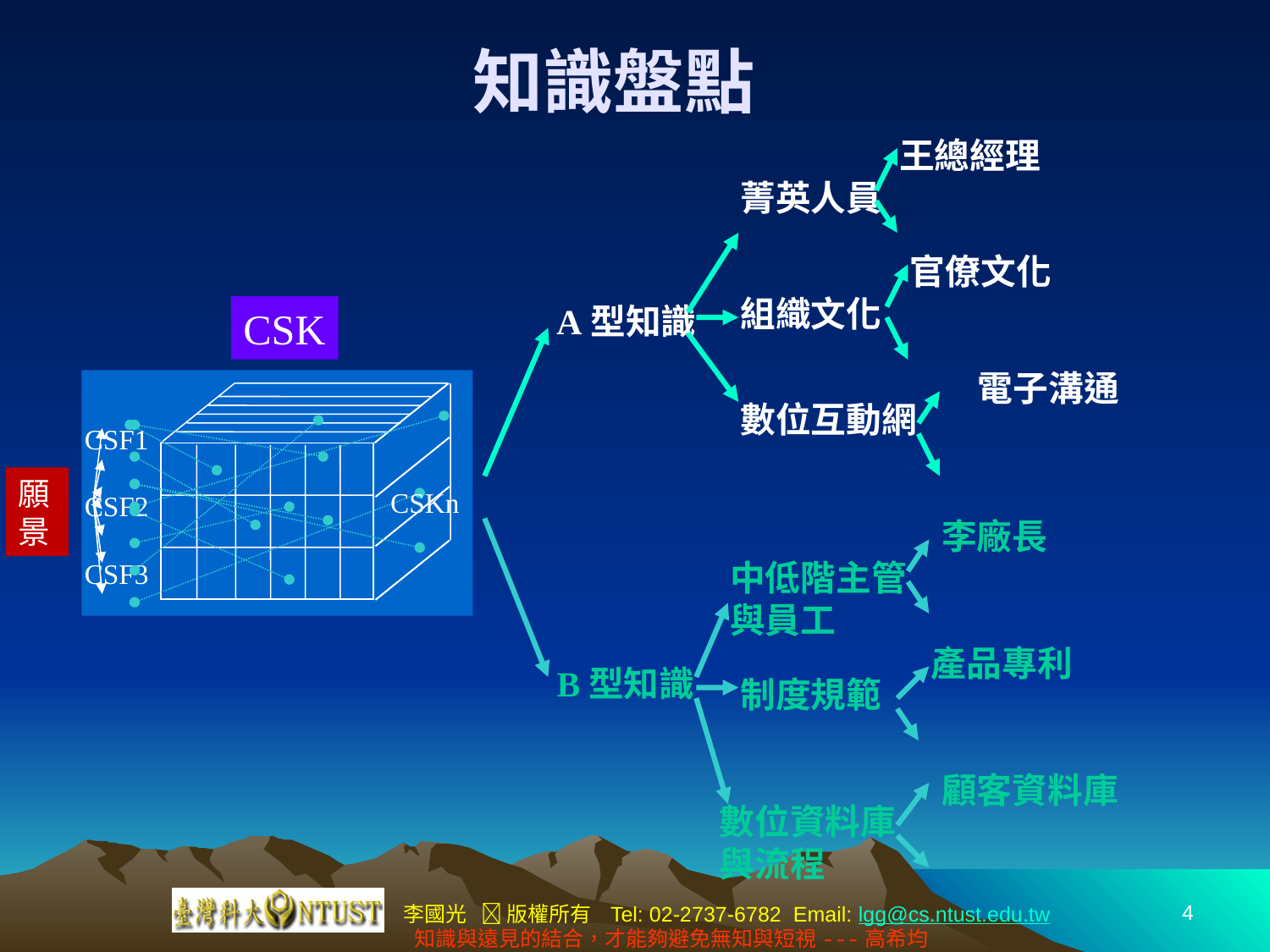

知識盤點
王總經理

菁英人員

官僚文化

組織文化

A型知識

CSK

CSF1

CSF2

CSF3

CSKn

數位互動網
電子溝通

願景
李廠長

B型知識
中低階主管
與員工

產品專利

制度規範

數位資料庫
與流程
顧客資料庫

4